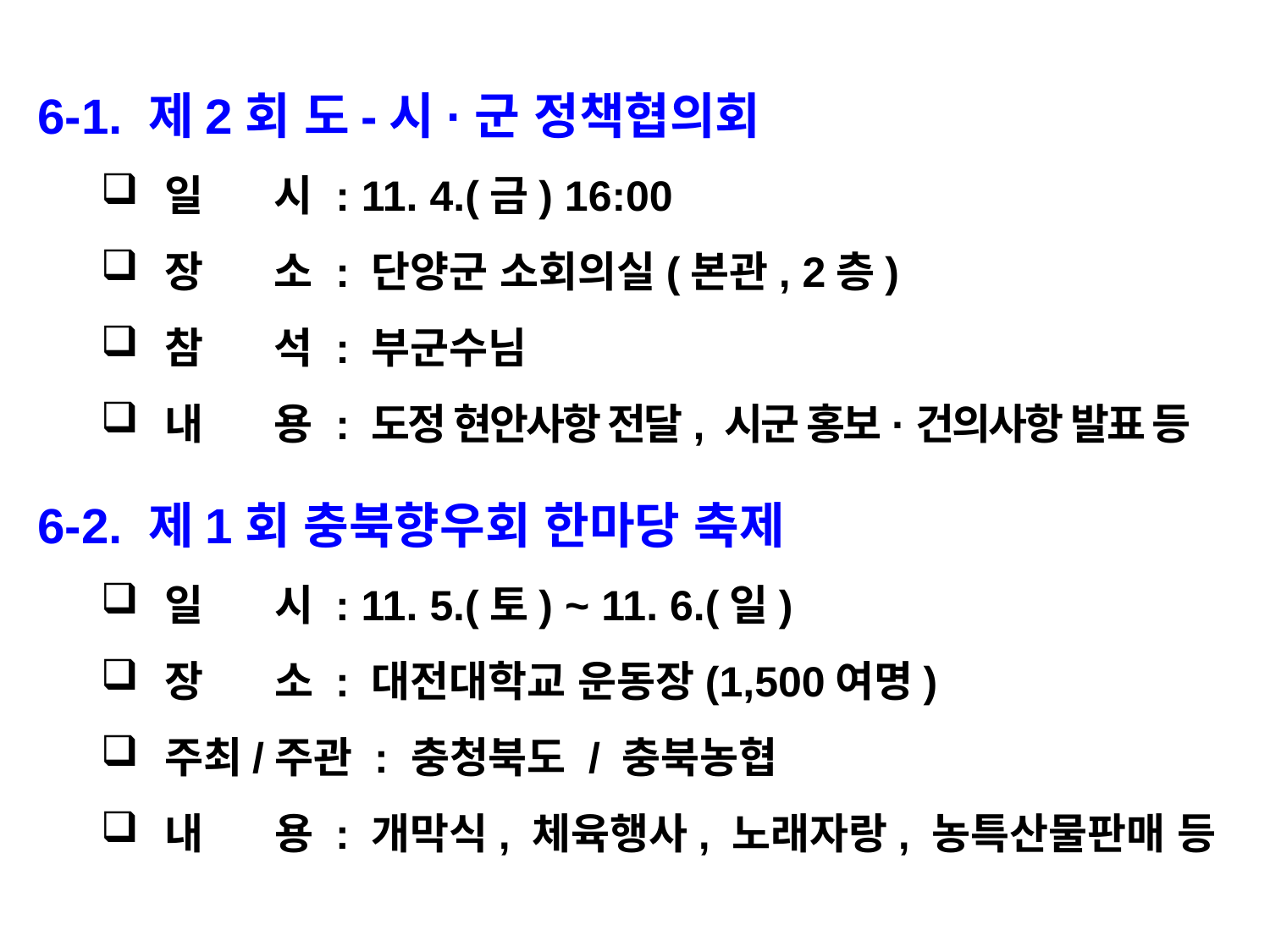

6-1. 제2회 도-시·군 정책협의회
일      시 : 11. 4.(금) 16:00
장      소 : 단양군 소회의실(본관, 2층)
참      석 : 부군수님
내      용 : 도정 현안사항 전달, 시군 홍보·건의사항 발표 등
6-2. 제1회 충북향우회 한마당 축제
일      시 : 11. 5.(토) ~ 11. 6.(일)
장      소 : 대전대학교 운동장(1,500여명)
주최/주관 : 충청북도 / 충북농협
내      용 : 개막식, 체육행사, 노래자랑, 농특산물판매 등